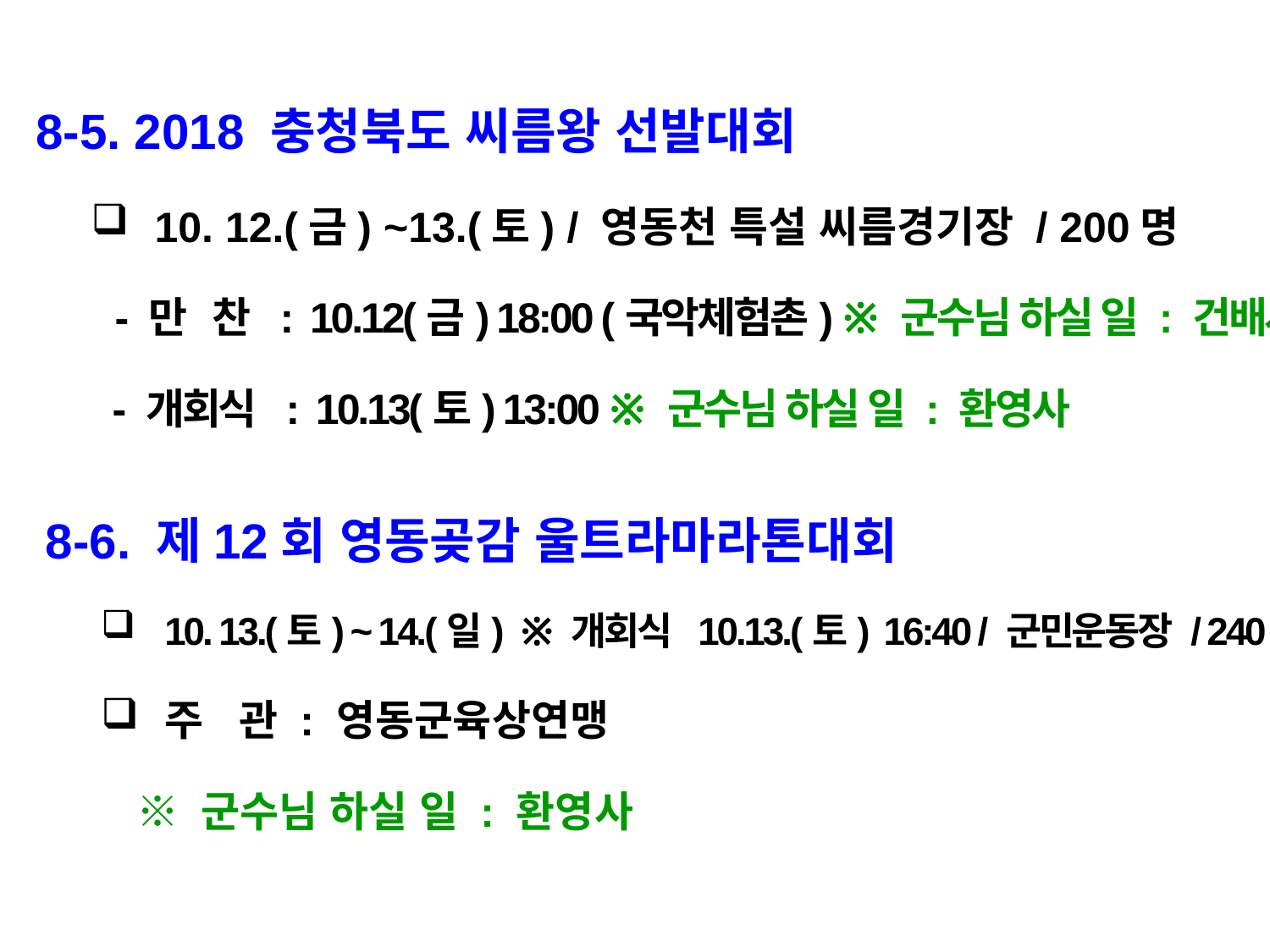

8-5. 2018 충청북도 씨름왕 선발대회
10. 12.(금) ~13.(토) / 영동천 특설 씨름경기장 / 200명
  - 만   찬  :  10.12(금) 18:00 (국악체험촌) ※ 군수님 하실 일 : 건배사
  - 개회식  :  10.13(토) 13:00 ※ 군수님 하실 일 : 환영사
8-6. 제12회 영동곶감 울트라마라톤대회
10. 13.(토) ~ 14.(일)  ※ 개회식  10.13.(토)  16:40 / 군민운동장 / 240명
주   관 : 영동군육상연맹
   ※ 군수님 하실 일 : 환영사